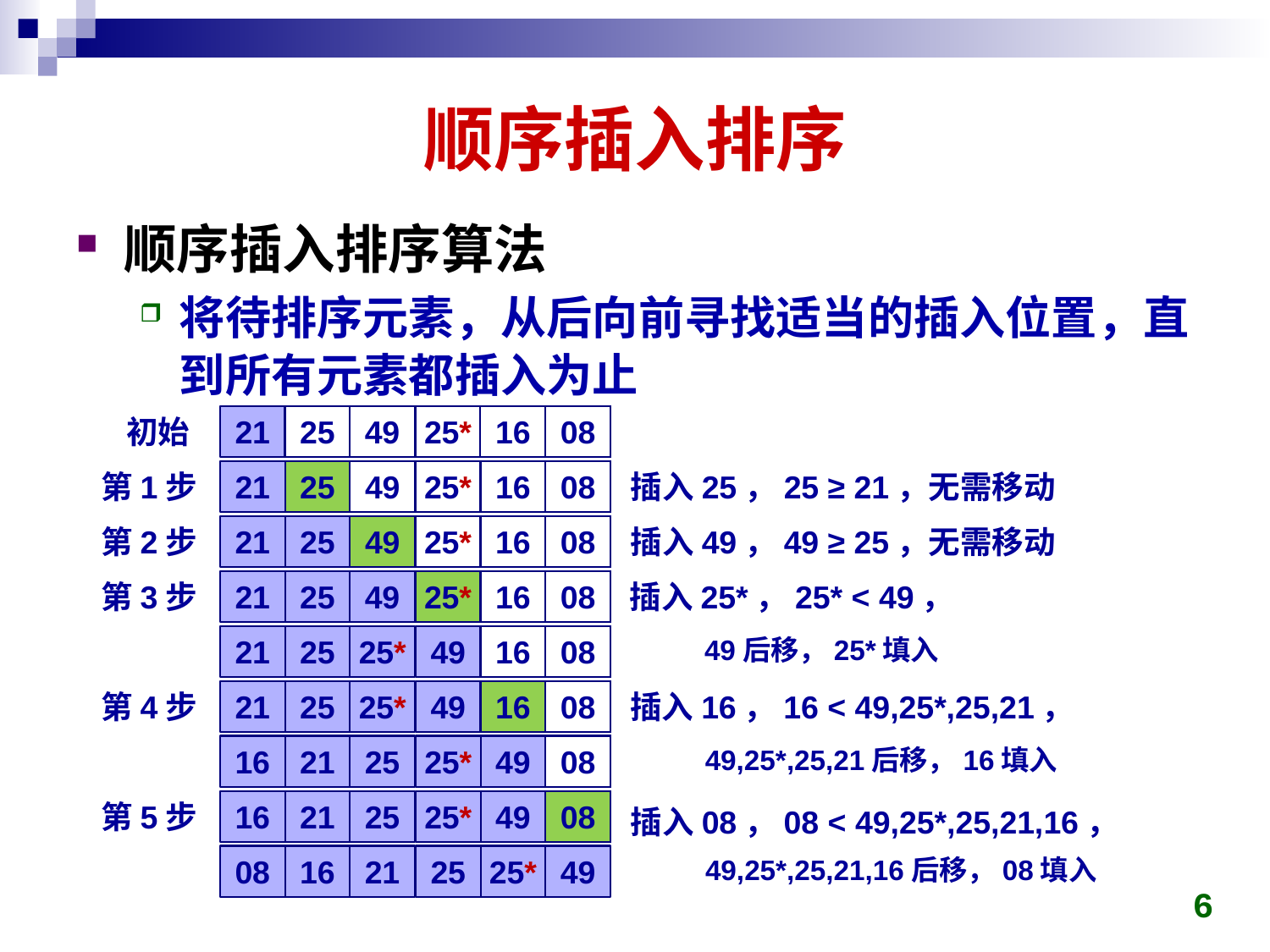

# 顺序插入排序
顺序插入排序算法
将待排序元素，从后向前寻找适当的插入位置，直到所有元素都插入为止
初始
21
25
49
25*
16
08
第1步
21
25
49
25*
16
08
插入25，25 ≥ 21，无需移动
第2步
21
25
49
25*
16
08
插入49，49 ≥ 25，无需移动
第3步
21
25
49
25*
16
08
插入25*，25* < 49，
21
25
25*
49
16
08
49后移，25*填入
第4步
21
25
25*
49
16
08
插入16，16 < 49,25*,25,21，
16
21
25
25*
49
08
49,25*,25,21后移，16填入
第5步
16
21
25
25*
49
08
插入08，08 < 49,25*,25,21,16，
08
16
21
25
25*
49
49,25*,25,21,16后移，08填入
6